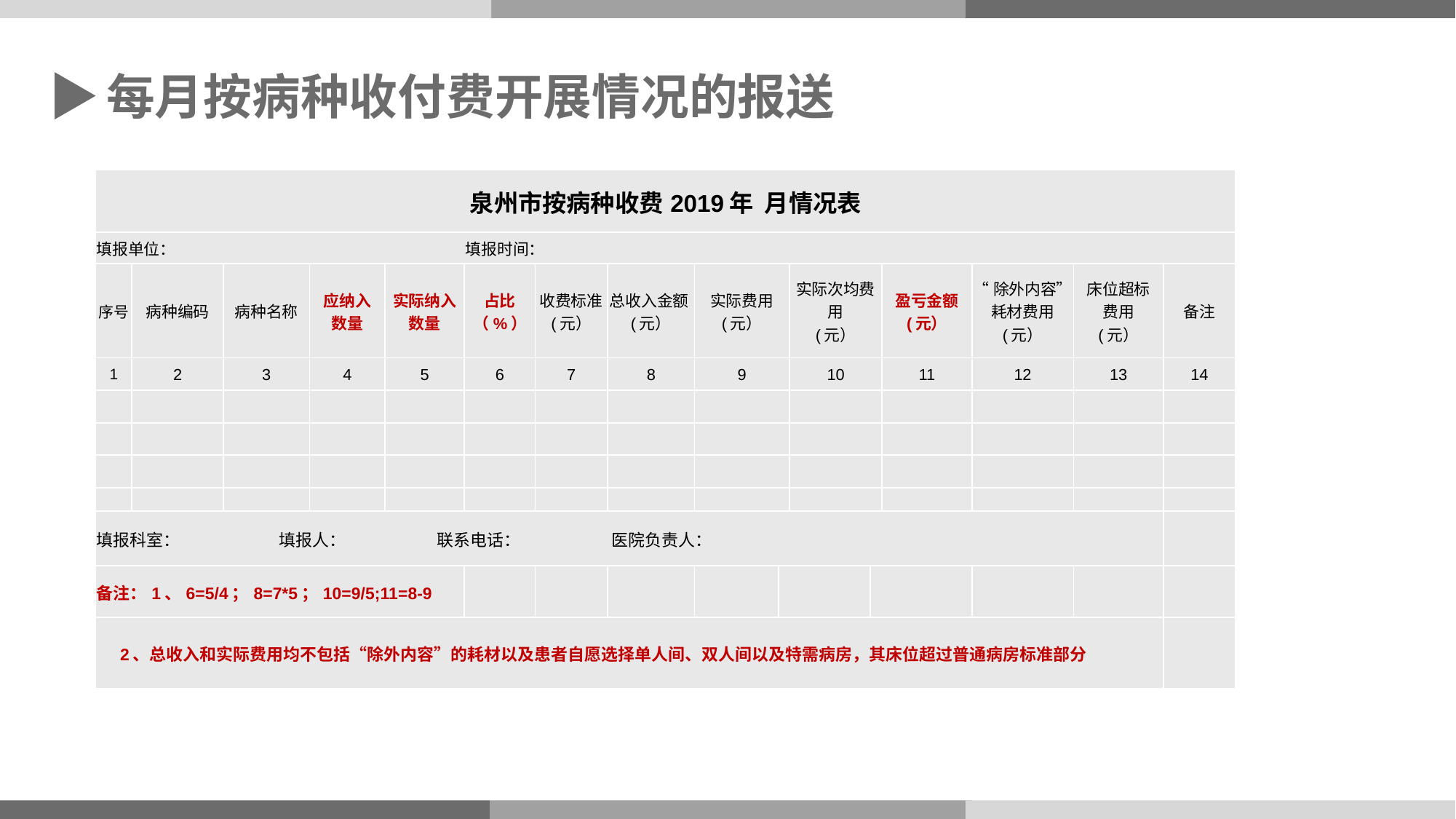

每月按病种收付费开展情况的报送

| 泉州市按病种收费2019年 月情况表 |  |  |  |  |  |  |  |  |  |  |  |  |  |  |  |
| --- | --- | --- | --- | --- | --- | --- | --- | --- | --- | --- | --- | --- | --- | --- | --- |
| 填报单位： 填报时间： |  |  |  |  |  |  |  |  |  |  |  |  |  |  |  |
| 序号 | 病种编码 | 病种名称 | 应纳入 数量 | 实际纳入 数量 | 占比 （%） | 收费标准 (元） | 总收入金额 (元） | 实际费用 (元） |  | 实际次均费用 (元） |  | 盈亏金额 (元） | “除外内容”耗材费用 (元） | 床位超标 费用 (元） | 备注 |
| 1 | 2 | 3 | 4 | 5 | 6 | 7 | 8 | 9 |  | 10 |  | 11 | 12 | 13 | 14 |
|  |  |  |  |  |  |  |  |  |  |  |  |  |  |  |  |
|  |  |  |  |  |  |  |  |  |  |  |  |  |  |  |  |
|  |  |  |  |  |  |  |  |  |  |  |  |  |  |  |  |
|  |  |  |  |  |  |  |  |  |  |  |  |  |  |  |  |
| 填报科室： 填报人： 联系电话： 医院负责人： |  |  |  |  |  |  |  |  |  |  |  |  |  |  |  |
| 备注：1、6=5/4；8=7\*5；10=9/5;11=8-9 |  |  |  |  |  |  |  |  |  |  |  |  |  |  |  |
| 2、总收入和实际费用均不包括“除外内容”的耗材以及患者自愿选择单人间、双人间以及特需病房，其床位超过普通病房标准部分 |  |  |  |  |  |  |  |  |  |  |  |  |  |  |  |